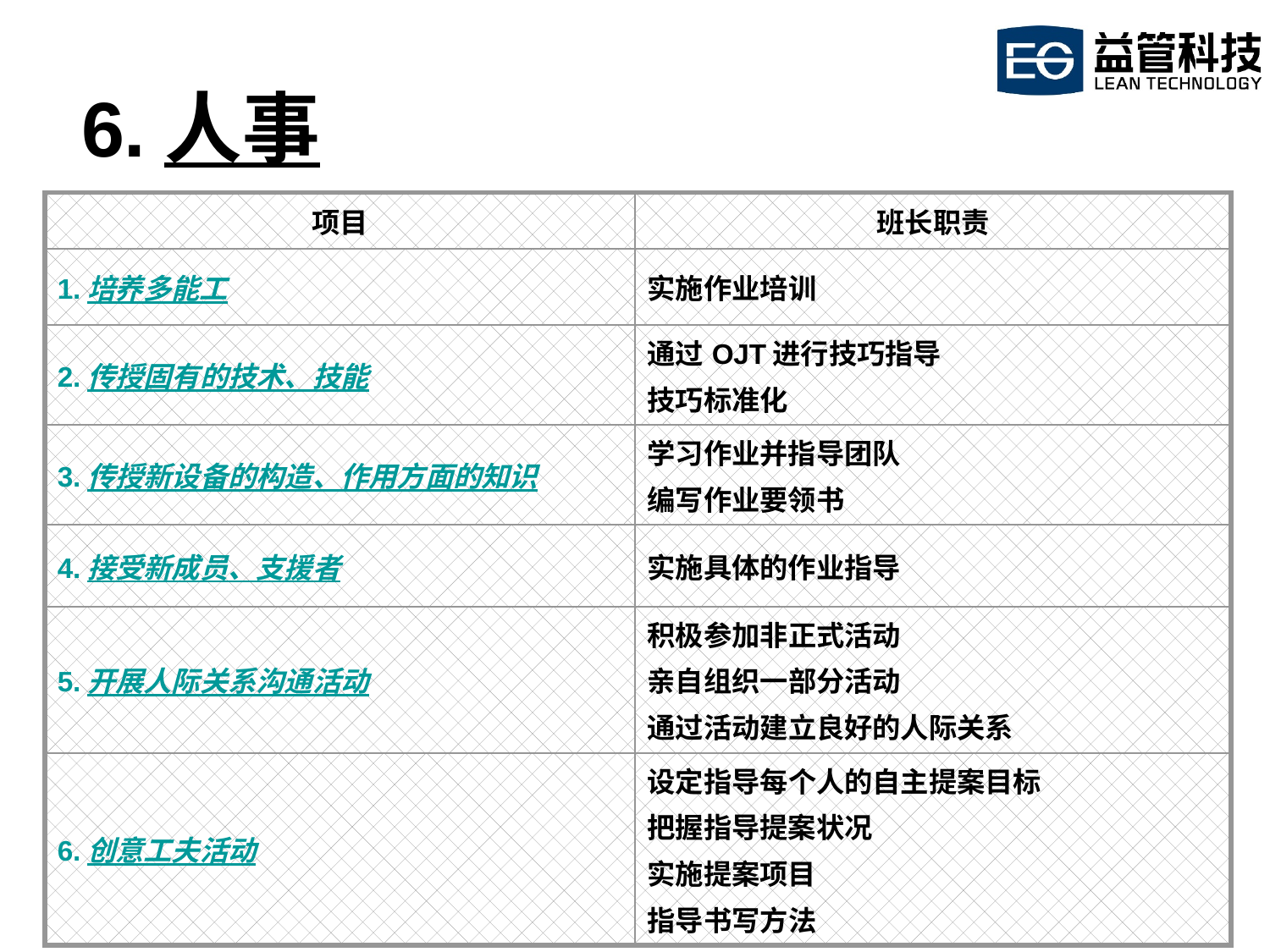

# 6.人事
| 项目 | 班长职责 |
| --- | --- |
| 1.培养多能工 | 实施作业培训 |
| 2.传授固有的技术、技能 | 通过OJT进行技巧指导 技巧标准化 |
| 3.传授新设备的构造、作用方面的知识 | 学习作业并指导团队 编写作业要领书 |
| 4.接受新成员、支援者 | 实施具体的作业指导 |
| 5.开展人际关系沟通活动 | 积极参加非正式活动 亲自组织一部分活动 通过活动建立良好的人际关系 |
| 6.创意工夫活动 | 设定指导每个人的自主提案目标 把握指导提案状况 实施提案项目 指导书写方法 |
34